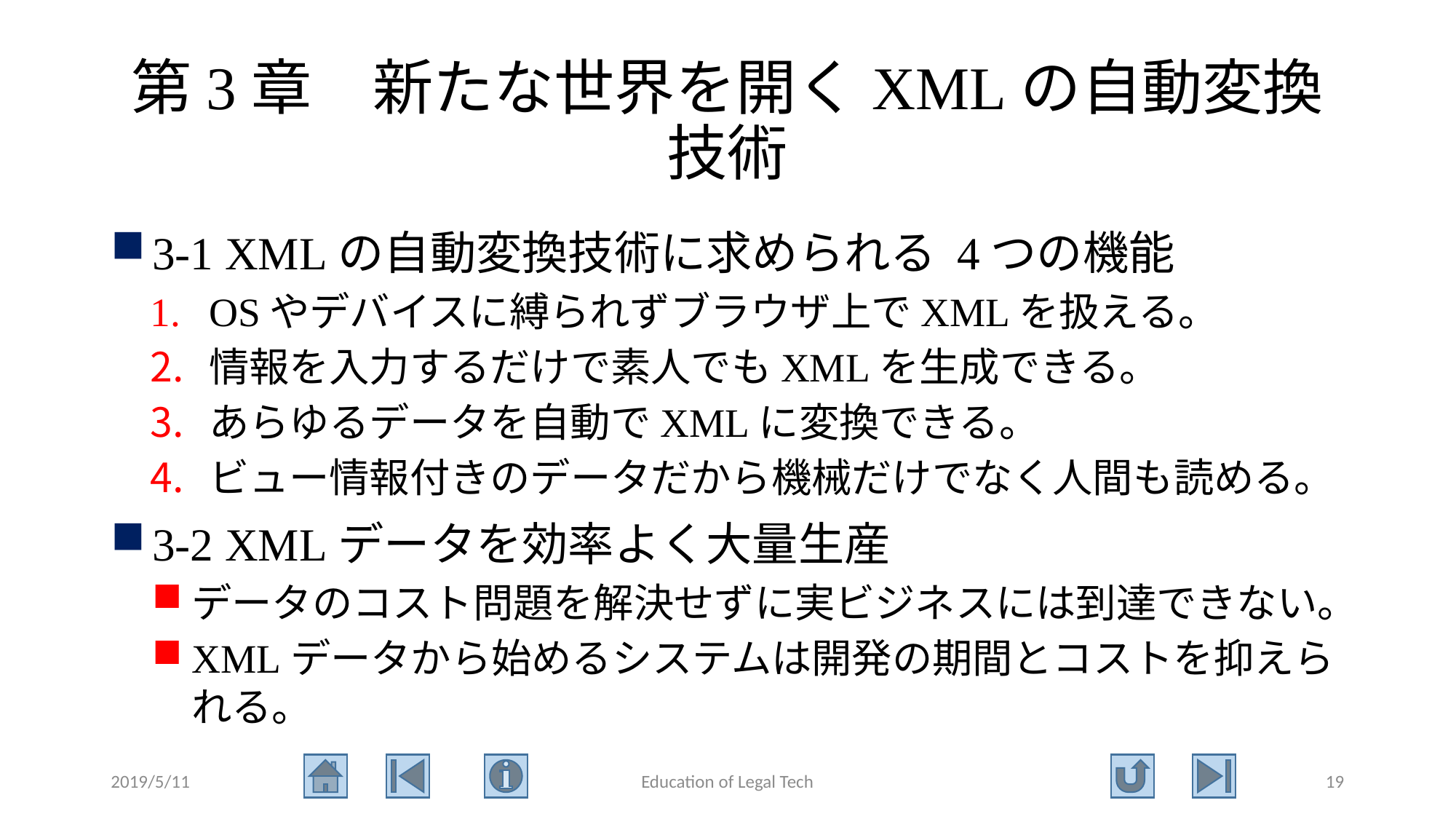

# 第3章　新たな世界を開くXMLの自動変換技術
3-1 XMLの自動変換技術に求められる 4つの機能
OSやデバイスに縛られずブラウザ上でXMLを扱える。
情報を入力するだけで素人でもXMLを生成できる。
あらゆるデータを自動でXMLに変換できる。
ビュー情報付きのデータだから機械だけでなく人間も読める。
3-2 XMLデータを効率よく大量生産
データのコスト問題を解決せずに実ビジネスには到達できない。
XMLデータから始めるシステムは開発の期間とコストを抑えられる。
2019/5/11
Education of Legal Tech
19